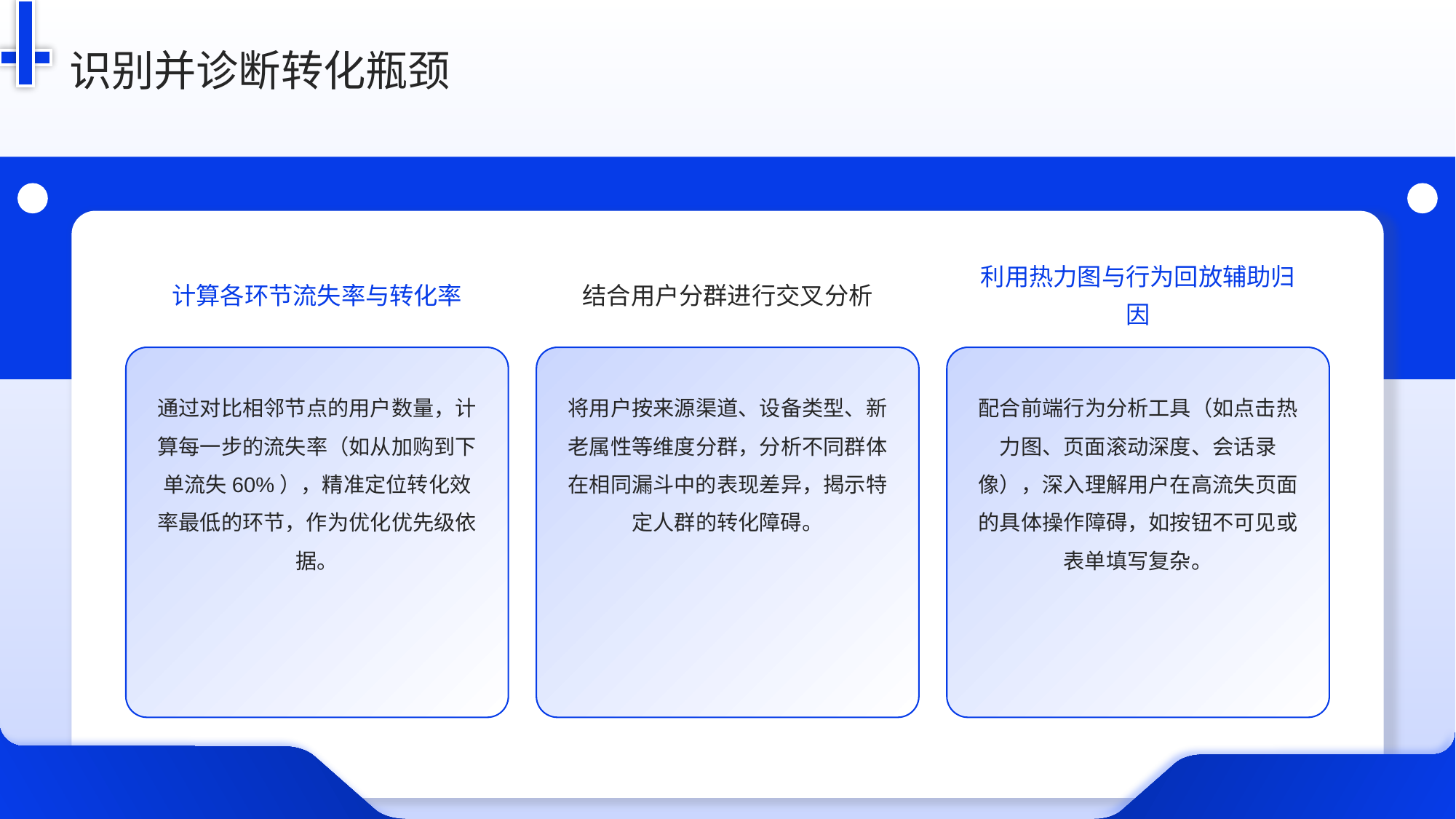

识别并诊断转化瓶颈

计算各环节流失率与转化率
结合用户分群进行交叉分析
利用热力图与行为回放辅助归因

通过对比相邻节点的用户数量，计算每一步的流失率（如从加购到下单流失60%），精准定位转化效率最低的环节，作为优化优先级依据。
将用户按来源渠道、设备类型、新老属性等维度分群，分析不同群体在相同漏斗中的表现差异，揭示特定人群的转化障碍。
配合前端行为分析工具（如点击热力图、页面滚动深度、会话录像），深入理解用户在高流失页面的具体操作障碍，如按钮不可见或表单填写复杂。